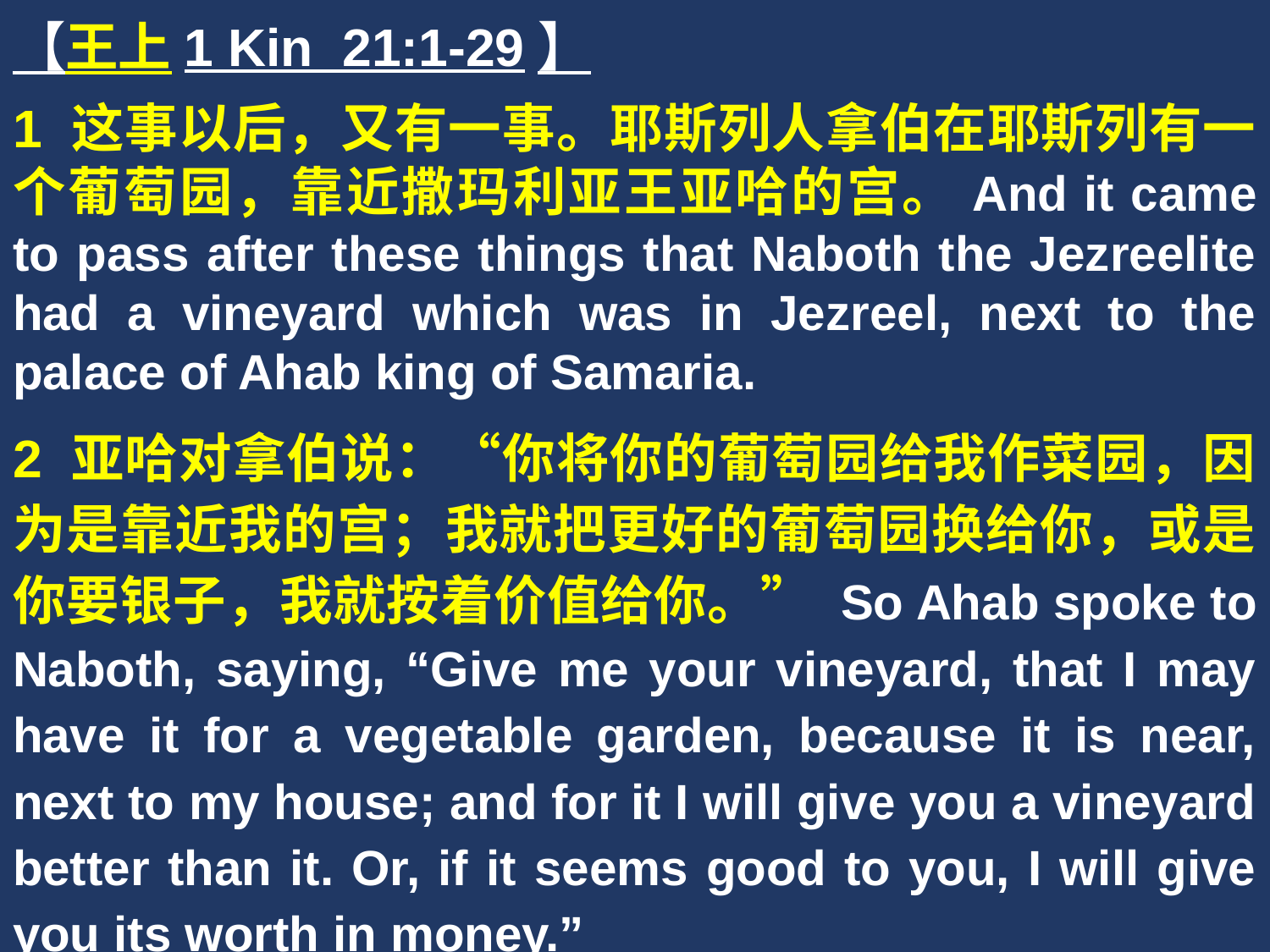

【王上1 Kin  21:1-29】
1 这事以后，又有一事。耶斯列人拿伯在耶斯列有一个葡萄园，靠近撒玛利亚王亚哈的宫。And it came to pass after these things that Naboth the Jezreelite had a vineyard which was in Jezreel, next to the palace of Ahab king of Samaria.
2 亚哈对拿伯说：“你将你的葡萄园给我作菜园，因为是靠近我的宫；我就把更好的葡萄园换给你，或是你要银子，我就按着价值给你。” So Ahab spoke to Naboth, saying, “Give me your vineyard, that I may have it for a vegetable garden, because it is near, next to my house; and for it I will give you a vineyard better than it. Or, if it seems good to you, I will give you its worth in money.”